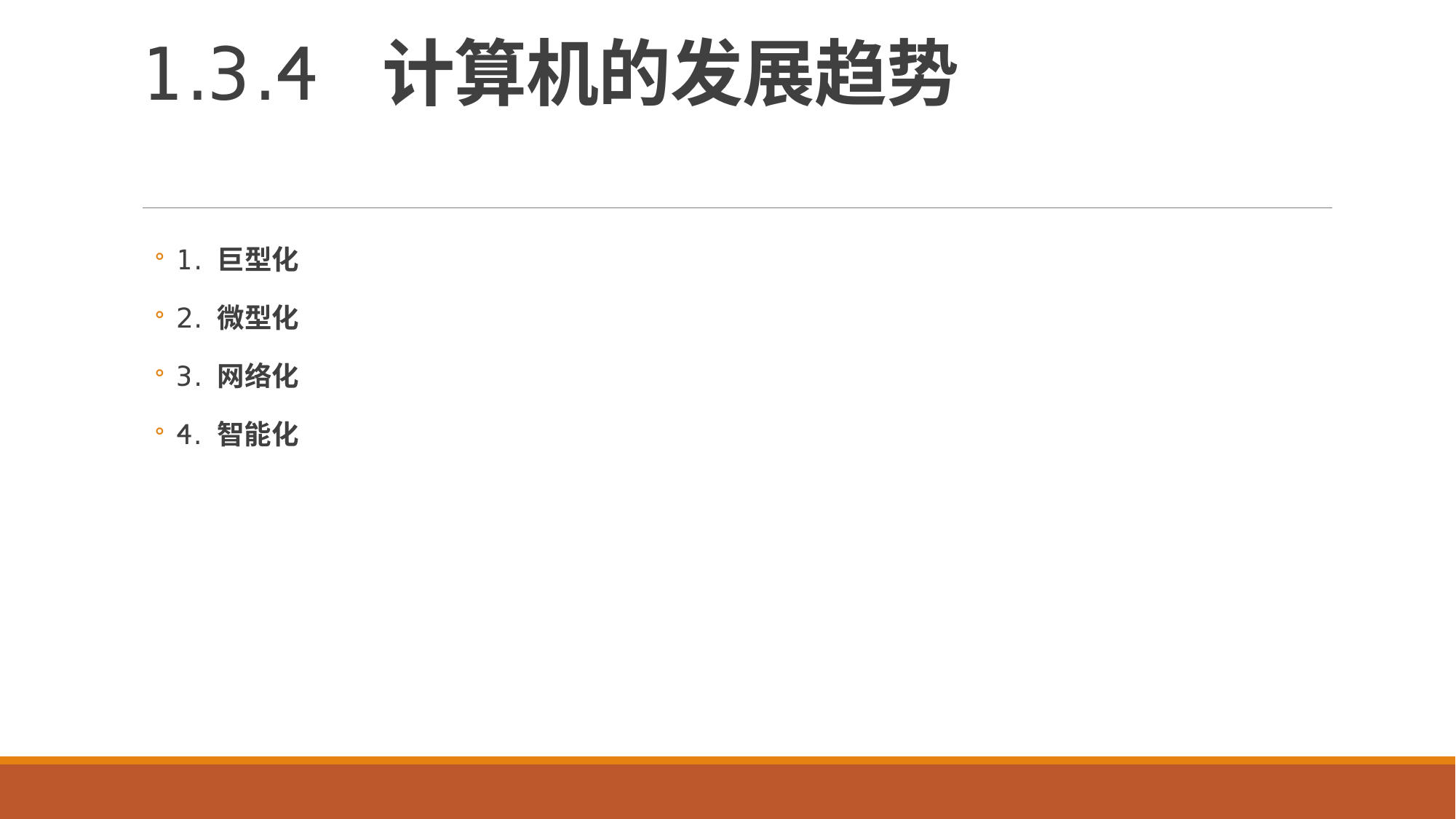

# 1.3.4  计算机的发展趋势
1. 巨型化
2. 微型化
3. 网络化
4. 智能化